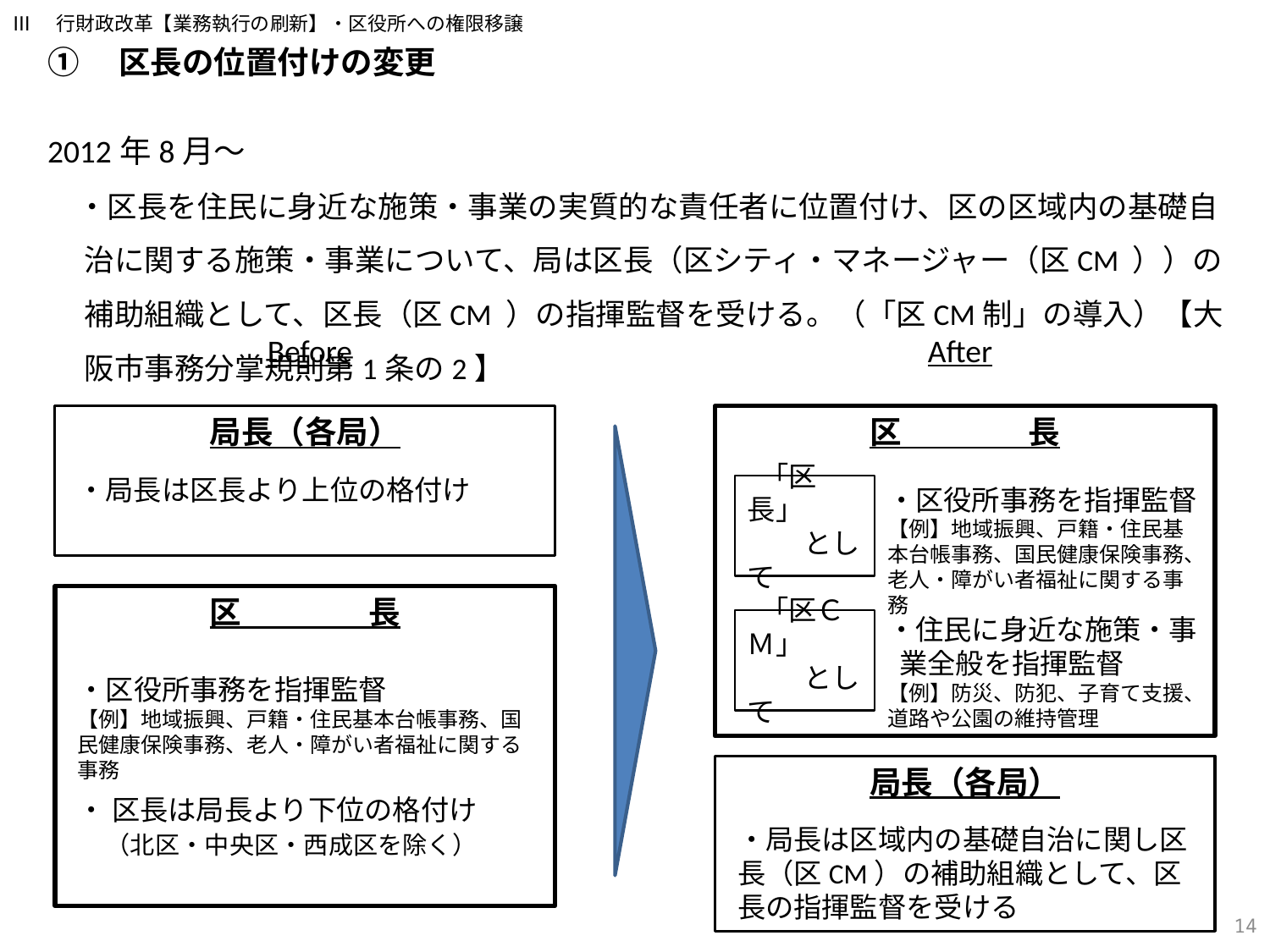

Ⅲ　行財政改革【業務執行の刷新】・区役所への権限移譲
①　区長の位置付けの変更
2012年8月～
　・区長を住民に身近な施策・事業の実質的な責任者に位置付け、区の区域内の基礎自治に関する施策・事業について、局は区長（区シティ・マネージャー（区CM ））の補助組織として、区長（区CM ）の指揮監督を受ける。（「区CM制」の導入）【大阪市事務分掌規則第1条の2】
Before
After
局長（各局）
区　　　　長
・局長は区長より上位の格付け
 「区長」
　　として
・区役所事務を指揮監督
【例】地域振興、戸籍・住民基本台帳事務、国民健康保険事務、老人・障がい者福祉に関する事務
区　　　　長
・住民に身近な施策・事業全般を指揮監督
【例】防災、防犯、子育て支援、道路や公園の維持管理
 「区ＣＭ」
　　として

・区役所事務を指揮監督
【例】地域振興、戸籍・住民基本台帳事務、国民健康保険事務、老人・障がい者福祉に関する事務
局長（各局）
・ 区長は局長より下位の格付け
　（北区・中央区・西成区を除く）
・局長は区域内の基礎自治に関し区長（区CM）の補助組織として、区長の指揮監督を受ける
14